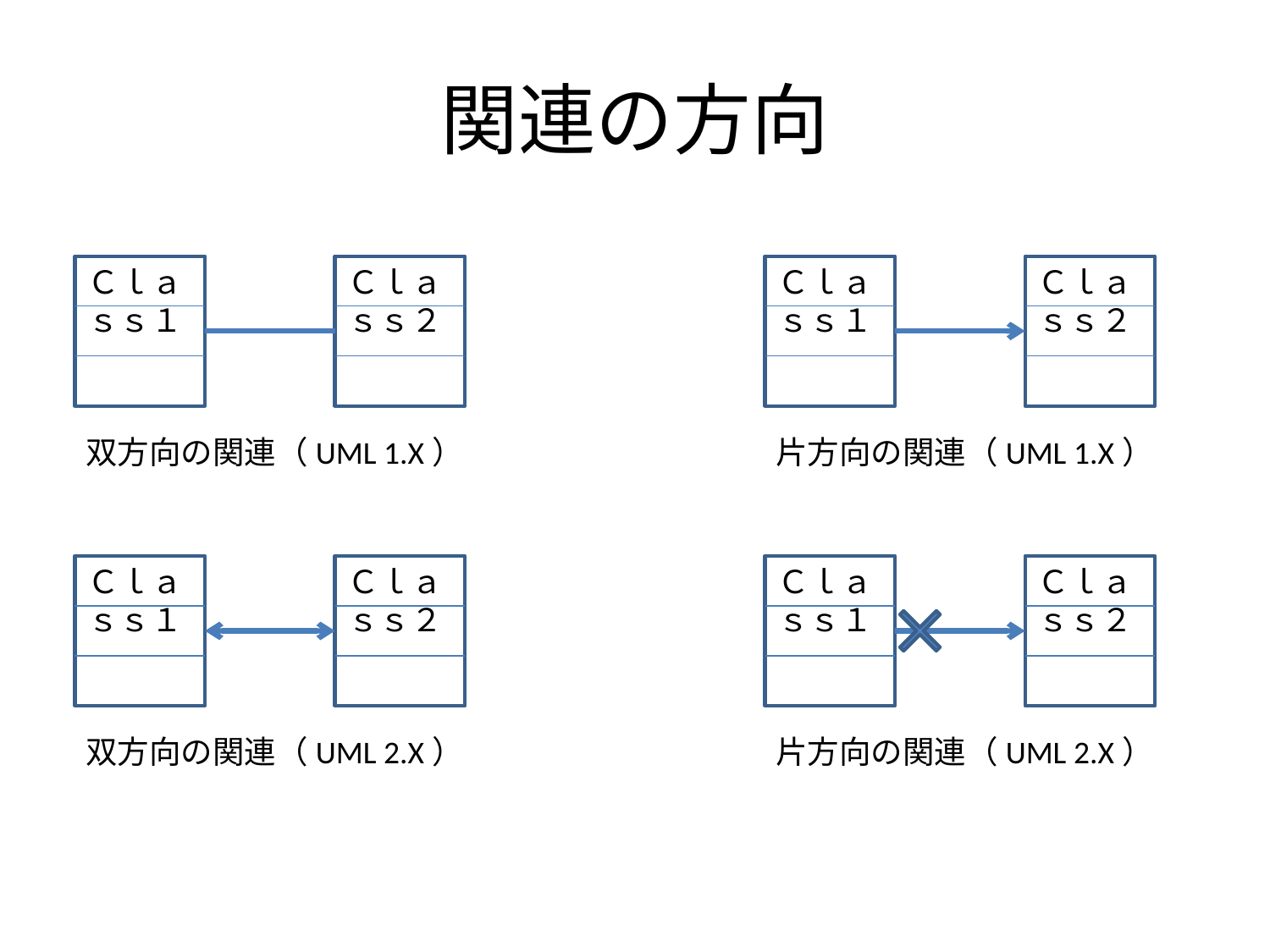

# 関連の方向

Ｃｌａｓｓ１

Ｃｌａｓｓ２

Ｃｌａｓｓ１

Ｃｌａｓｓ２
双方向の関連（UML 1.X）
片方向の関連（UML 1.X）

Ｃｌａｓｓ１

Ｃｌａｓｓ２

Ｃｌａｓｓ１

Ｃｌａｓｓ２

双方向の関連（UML 2.X）
片方向の関連（UML 2.X）